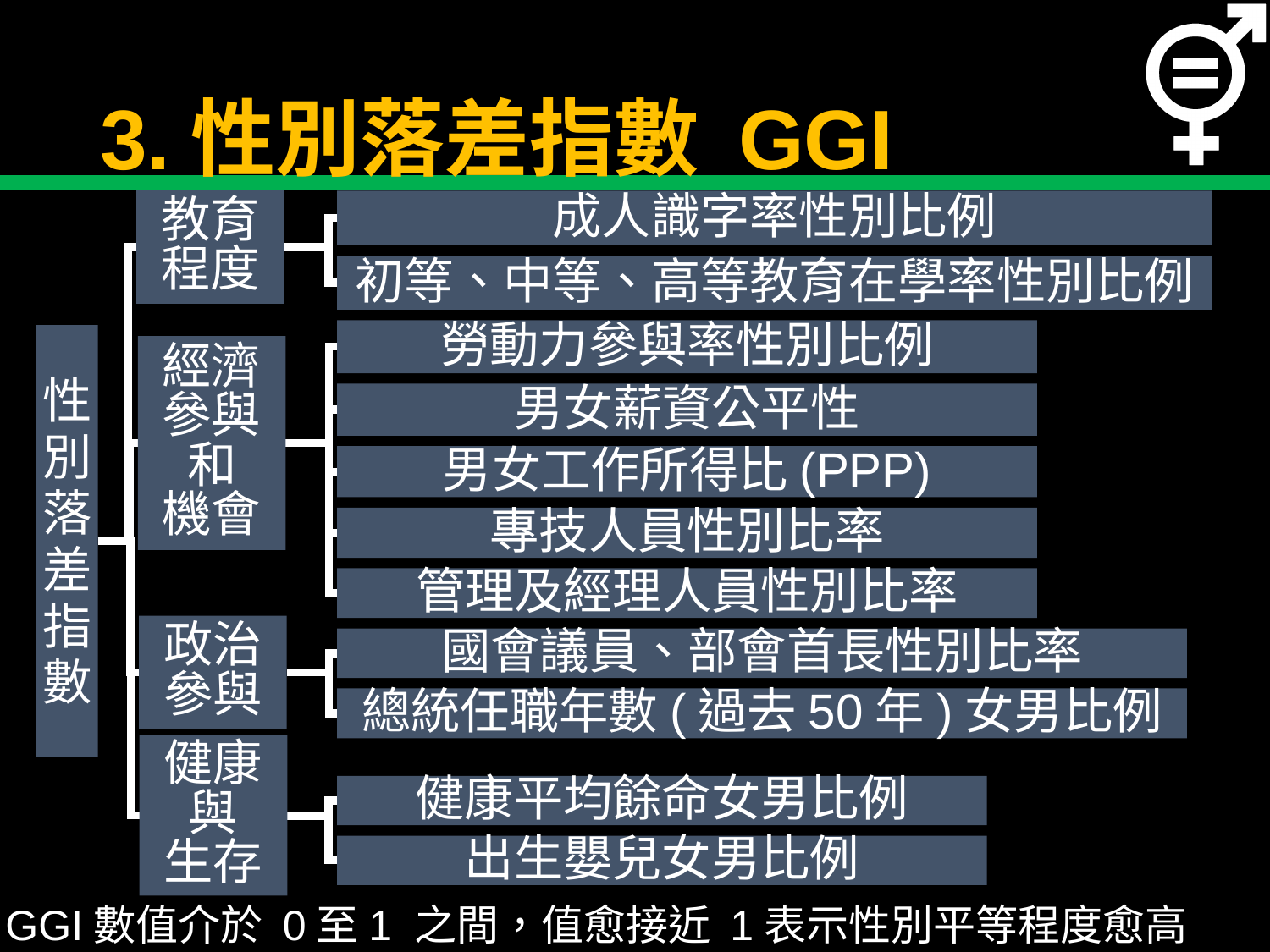

# 3.性別落差指數 GGI
性別
落差
指數
教育程度
成人識字率性別比例
初等、中等、高等教育在學率性別比例
經濟參與
和
機會
勞動力參與率性別比例
男女薪資公平性
男女工作所得比(PPP)
專技人員性別比率
管理及經理人員性別比率
政治參與
國會議員、部會首長性別比率
總統任職年數(過去50年)女男比例
健康
與
生存
健康平均餘命女男比例
出生嬰兒女男比例
GGI數值介於 0至1 之間，值愈接近 1表示性別平等程度愈高